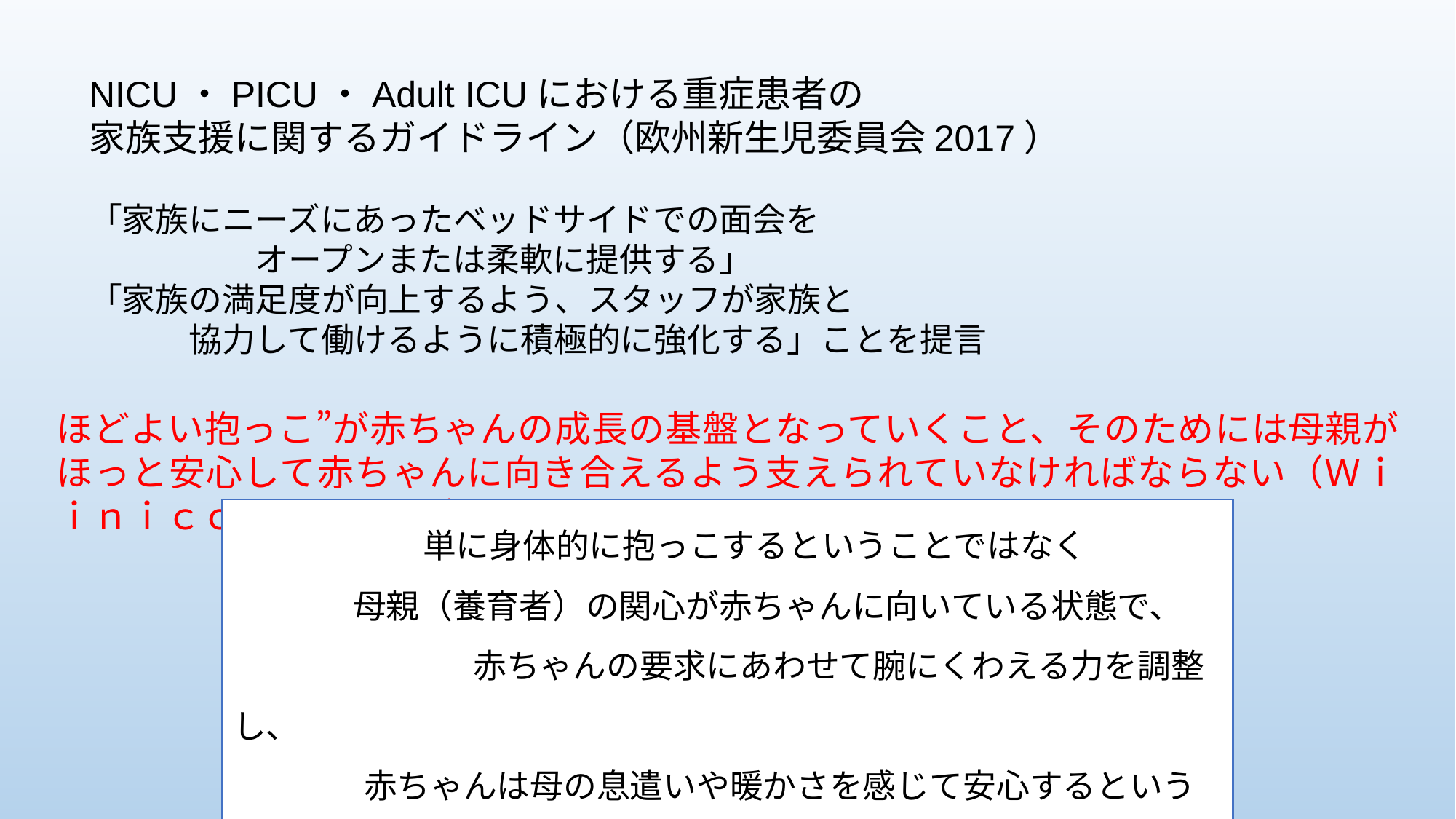

NICU・PICU・Adult ICUにおける重症患者の
家族支援に関するガイドライン（欧州新生児委員会2017）

「家族にニーズにあったベッドサイドでの面会を
　　　　　オープンまたは柔軟に提供する」
「家族の満足度が向上するよう、スタッフが家族と
　　　協力して働けるように積極的に強化する」ことを提言
ほどよい抱っこ”が赤ちゃんの成長の基盤となっていくこと、そのためには母親がほっと安心して赤ちゃんに向き合えるよう支えられていなければならない（Ｗｉｉｎｉｃｏｔｔ，1987）
           　　　単に身体的に抱っこするということではなく
               母親（養育者）の関心が赤ちゃんに向いている状態で、
　　　　　　　 赤ちゃんの要求にあわせて腕にくわえる力を調整し、
            　赤ちゃんは母の息遣いや暖かさを感じて安心するという
              　　  やり取りが行われてはじめて意味をもつ